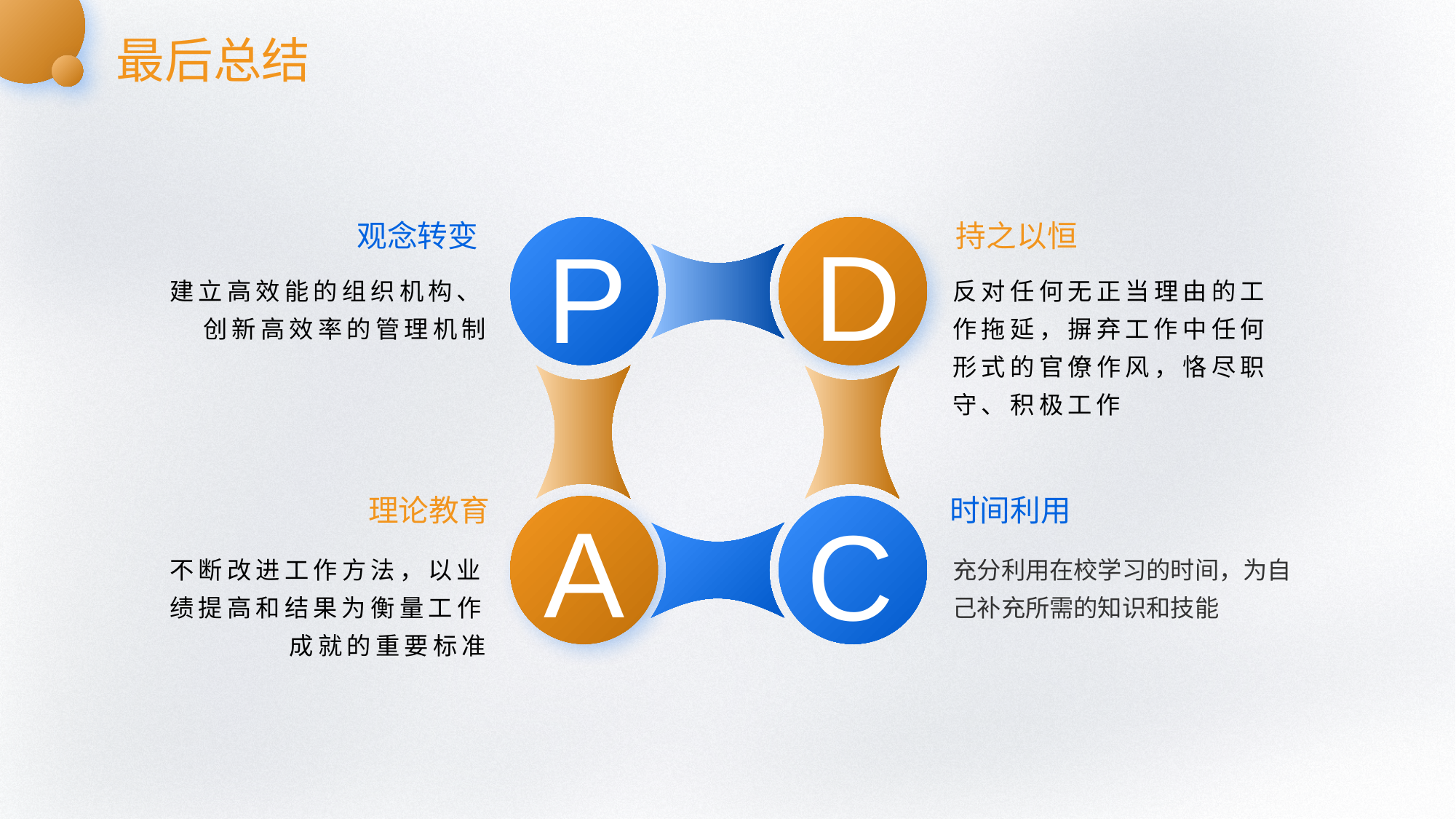

最后总结
观念转变

D
P

A

C

持之以恒
建立高效能的组织机构、创新高效率的管理机制

反对任何无正当理由的工作拖延，摒弃工作中任何形式的官僚作风，恪尽职守、积极工作

理论教育
时间利用
不断改进工作方法，以业绩提高和结果为衡量工作成就的重要标准

充分利用在校学习的时间，为自己补充所需的知识和技能